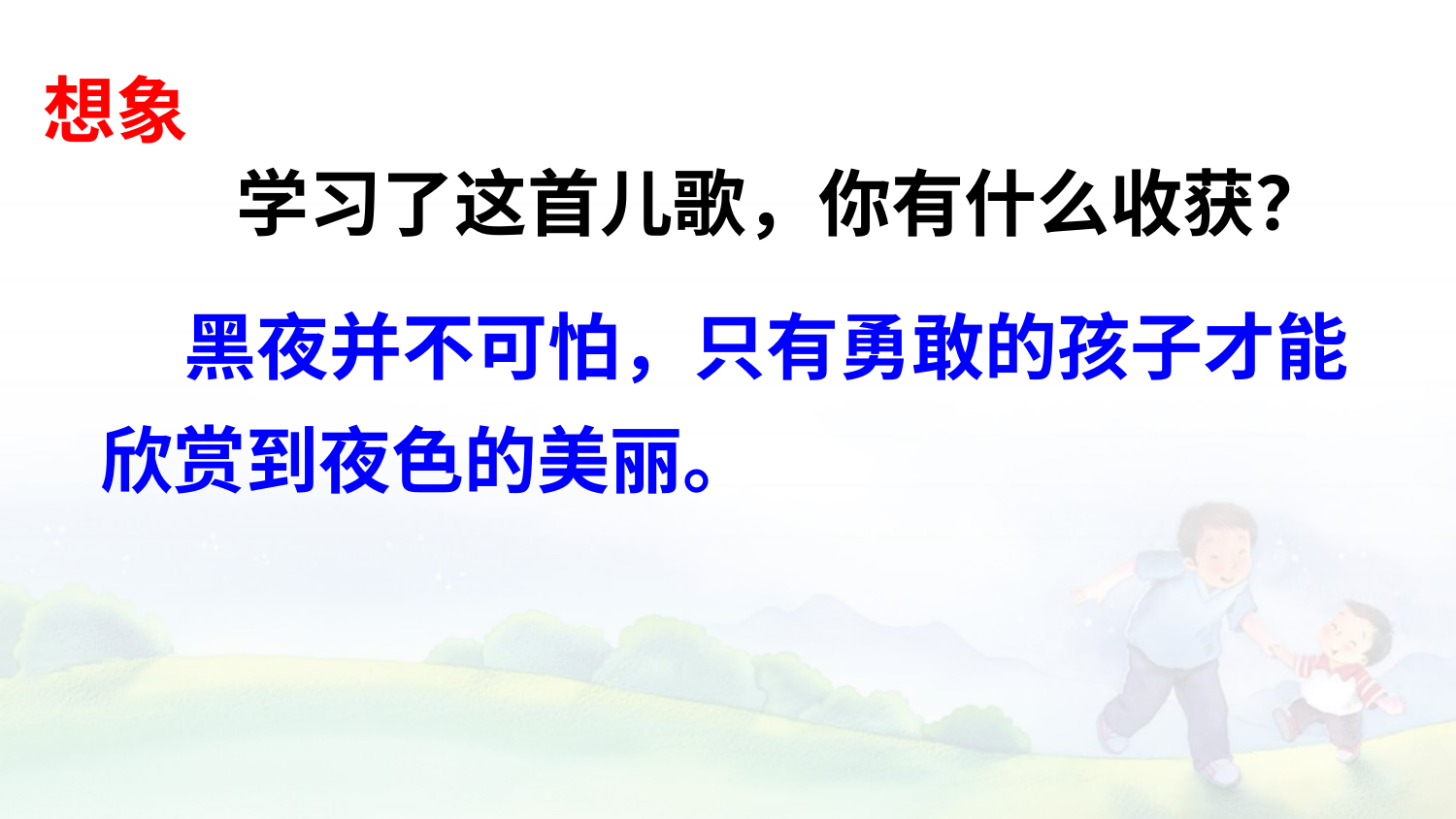

想象
学习了这首儿歌，你有什么收获？
    黑夜并不可怕，只有勇敢的孩子才能欣赏到夜色的美丽。